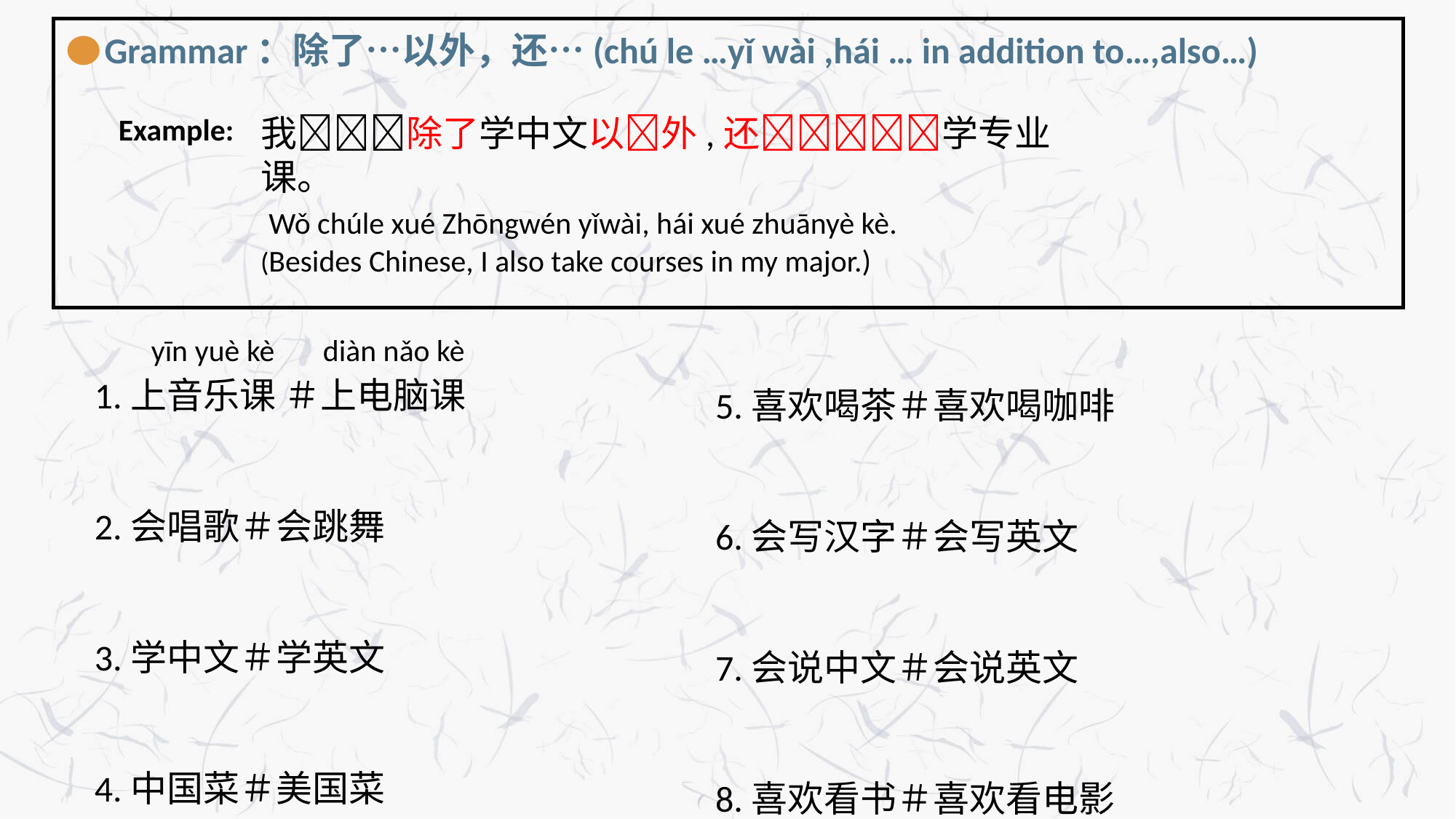

Grammar：除了…以外，还…(chú le …yǐ wài ,hái … in addition to…,also…)

Example:
我􏰚􏰎􏰁除了学中文以􏰛外,还􏰁􏰜􏰝􏰍􏰆学专业课。
 Wǒ chúle xué Zhōngwén yǐwài, hái xué zhuānyè kè.
(Besides Chinese, I also take courses in my major.)

yīn yuè kè       diàn nǎo kè
1.上音乐课 ＃上电脑课

2.会唱歌＃会跳舞

3.学中文＃学英文

4.中国菜＃美国菜
5.喜欢喝茶＃喜欢喝咖啡

6.会写汉字＃会写英文

7.会说中文＃会说英文

8.喜欢看书＃喜欢看电影